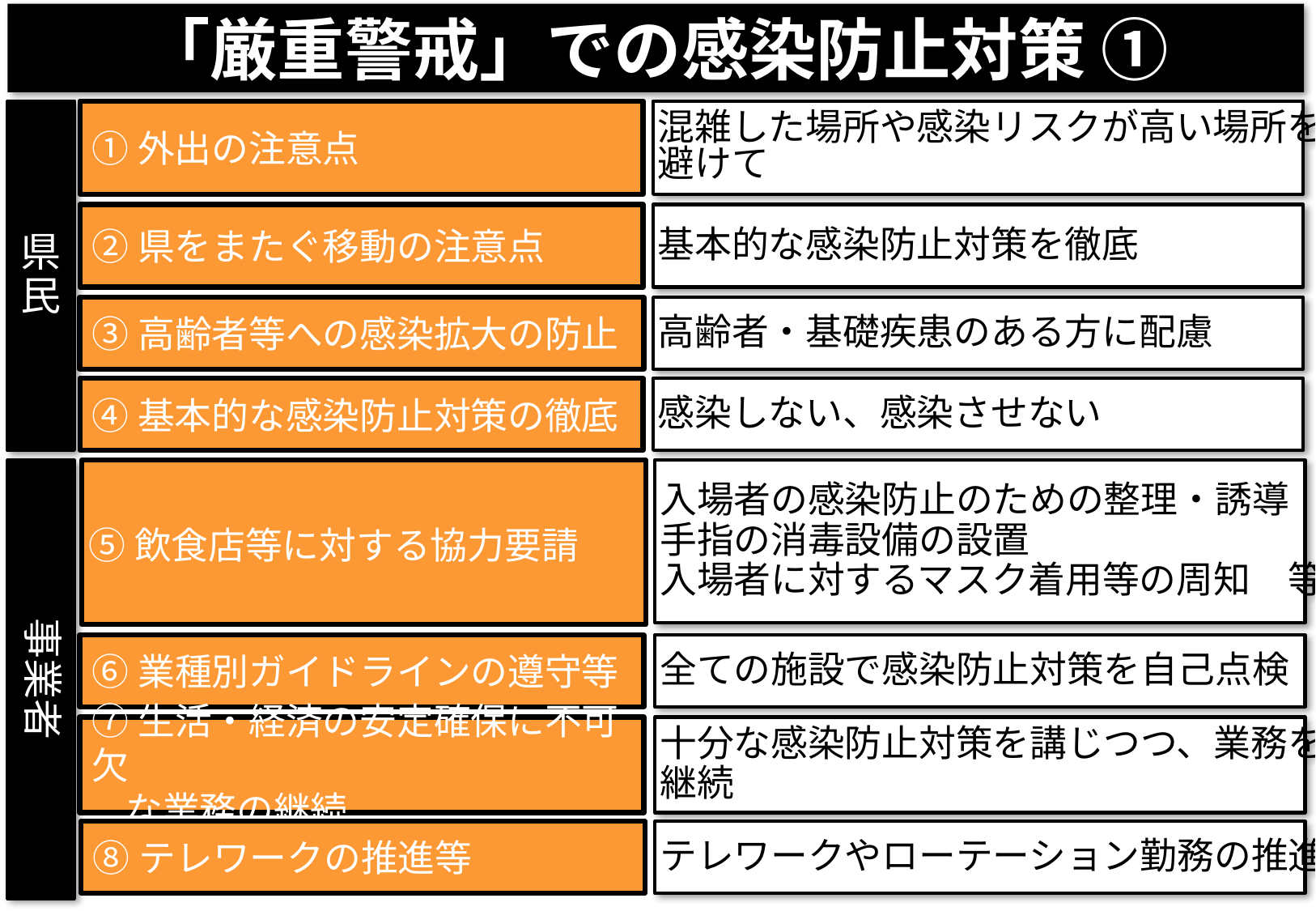

「厳重警戒」での感染防止対策 ①
県
民
①外出の注意点
混雑した場所や感染リスクが高い場所を
避けて
基本的な感染防止対策を徹底
②県をまたぐ移動の注意点
③高齢者等への感染拡大の防止
高齢者・基礎疾患のある方に配慮
④基本的な感染防止対策の徹底
感染しない、感染させない

入場者の感染防止のための整理・誘導
手指の消毒設備の設置
入場者に対するマスク着用等の周知　等
事業者
⑤飲食店等に対する協力要請
⑥業種別ガイドラインの遵守等
全ての施設で感染防止対策を自己点検
⑦生活・経済の安定確保に不可欠
   な業務の継続
十分な感染防止対策を講じつつ、業務を
継続
⑧テレワークの推進等
テレワークやローテーション勤務の推進